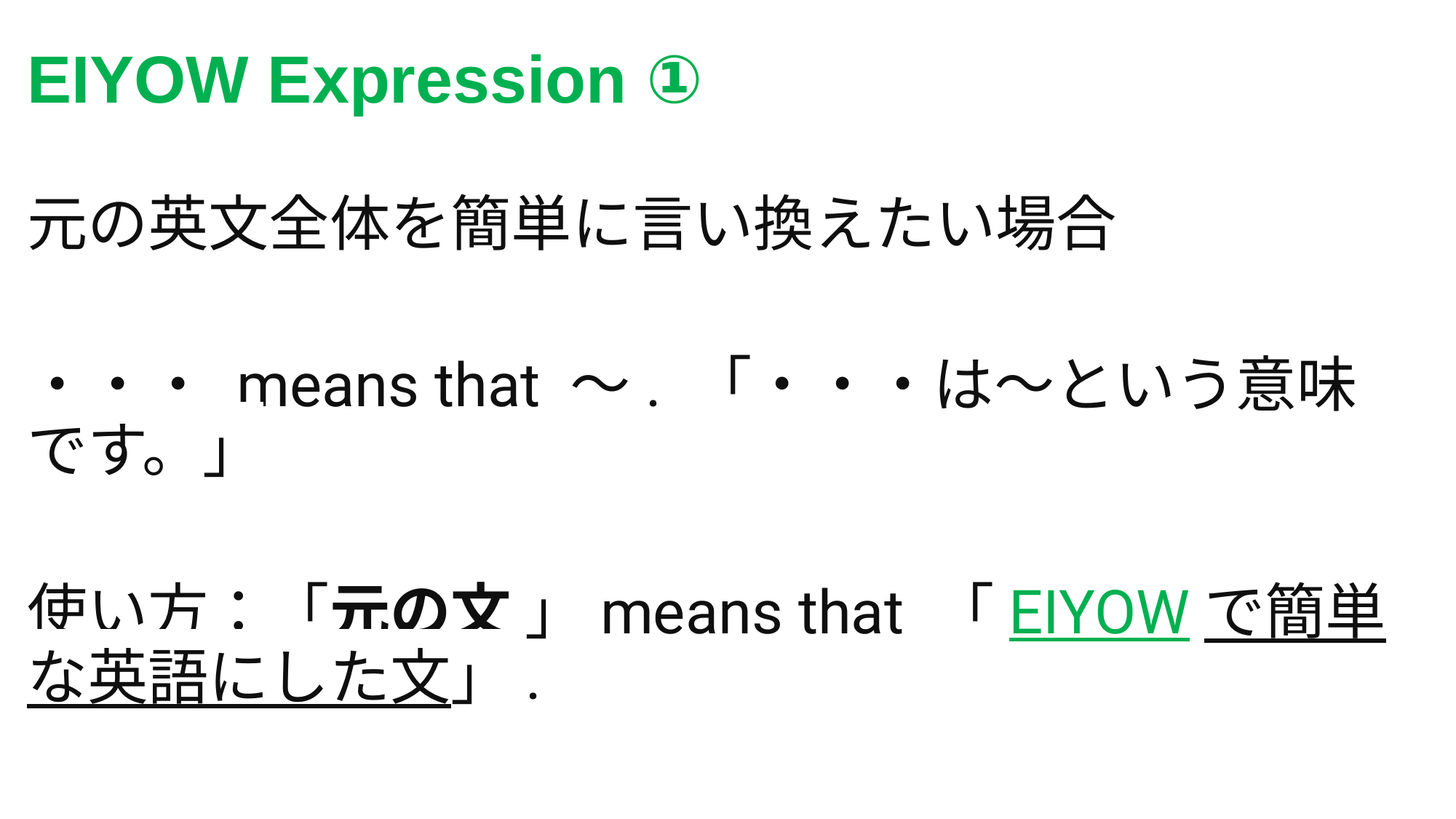

# EIYOW Expression ①
元の英文全体を簡単に言い換えたい場合

・・・ means that 〜. 「・・・は〜という意味です。」

使い方：「元の文 」means that 「EIYOWで簡単な英語にした文」.